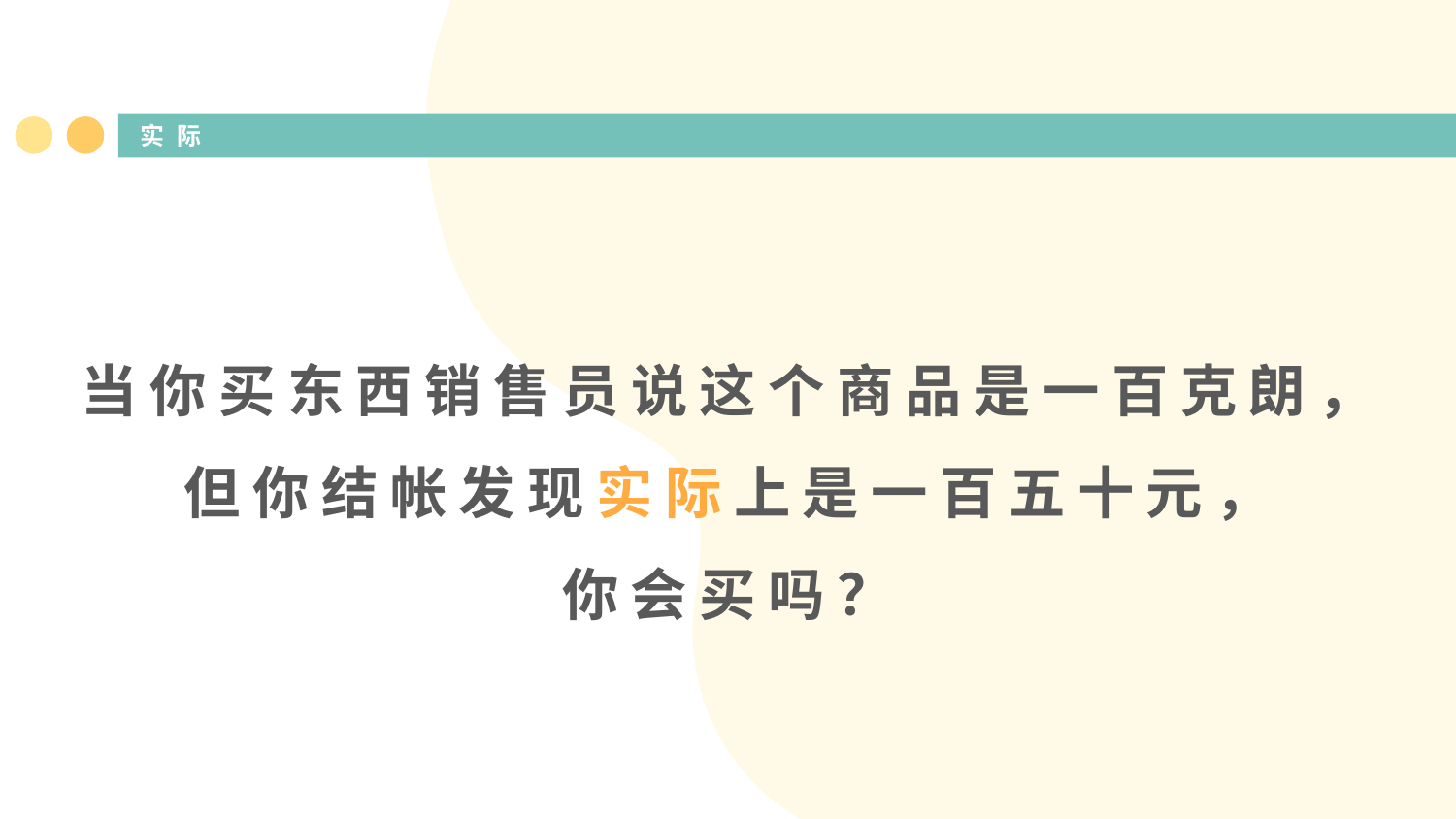

# 实际
当你买东西销售员说这个商品是一百克朗，
但你结帐发现实际上是一百五十元，
你会买吗？